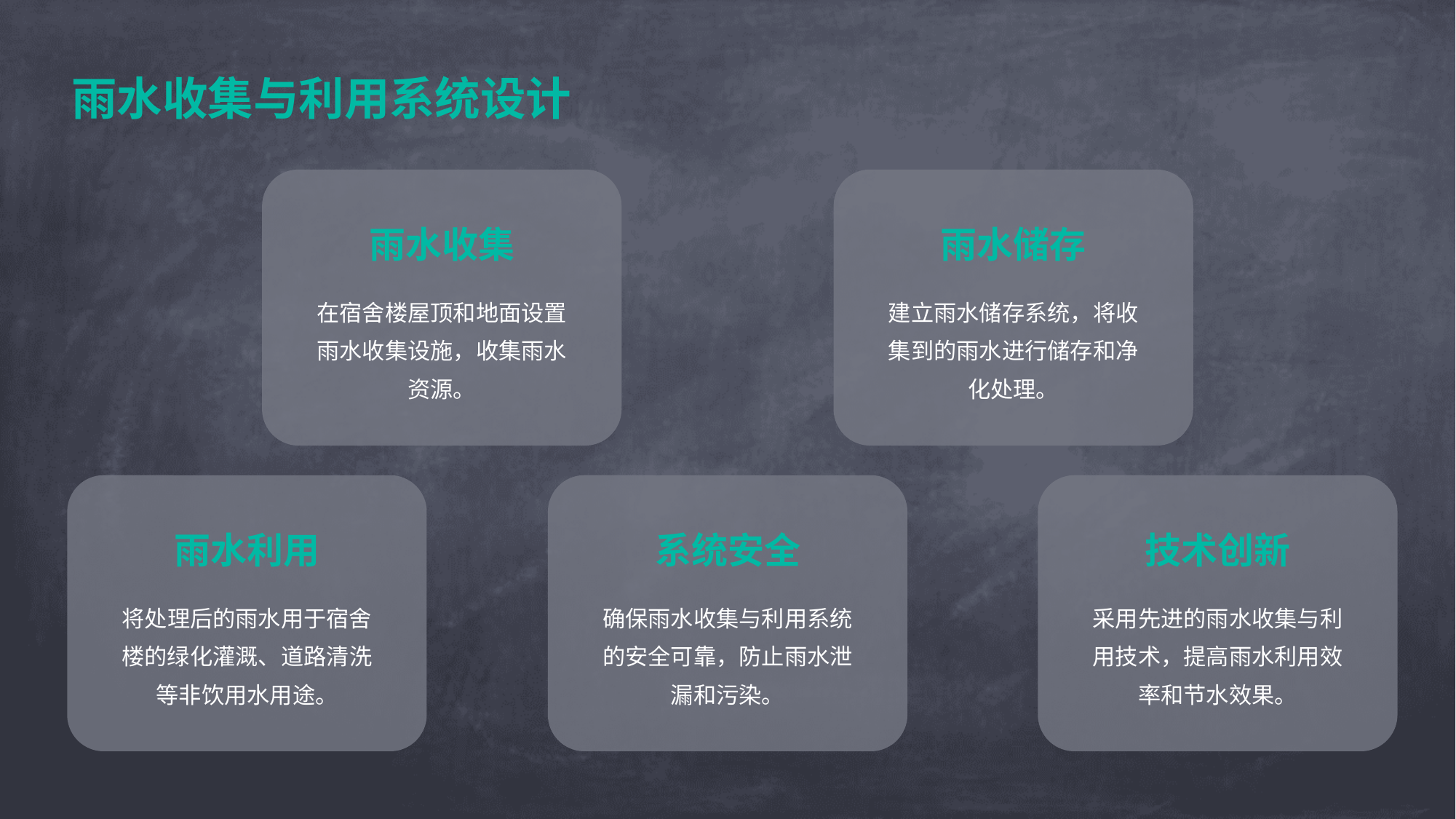

雨水收集与利用系统设计

雨水收集
雨水储存
在宿舍楼屋顶和地面设置雨水收集设施，收集雨水资源。
建立雨水储存系统，将收集到的雨水进行储存和净化处理。

雨水利用
系统安全
技术创新
将处理后的雨水用于宿舍楼的绿化灌溉、道路清洗等非饮用水用途。
确保雨水收集与利用系统的安全可靠，防止雨水泄漏和污染。
采用先进的雨水收集与利用技术，提高雨水利用效率和节水效果。